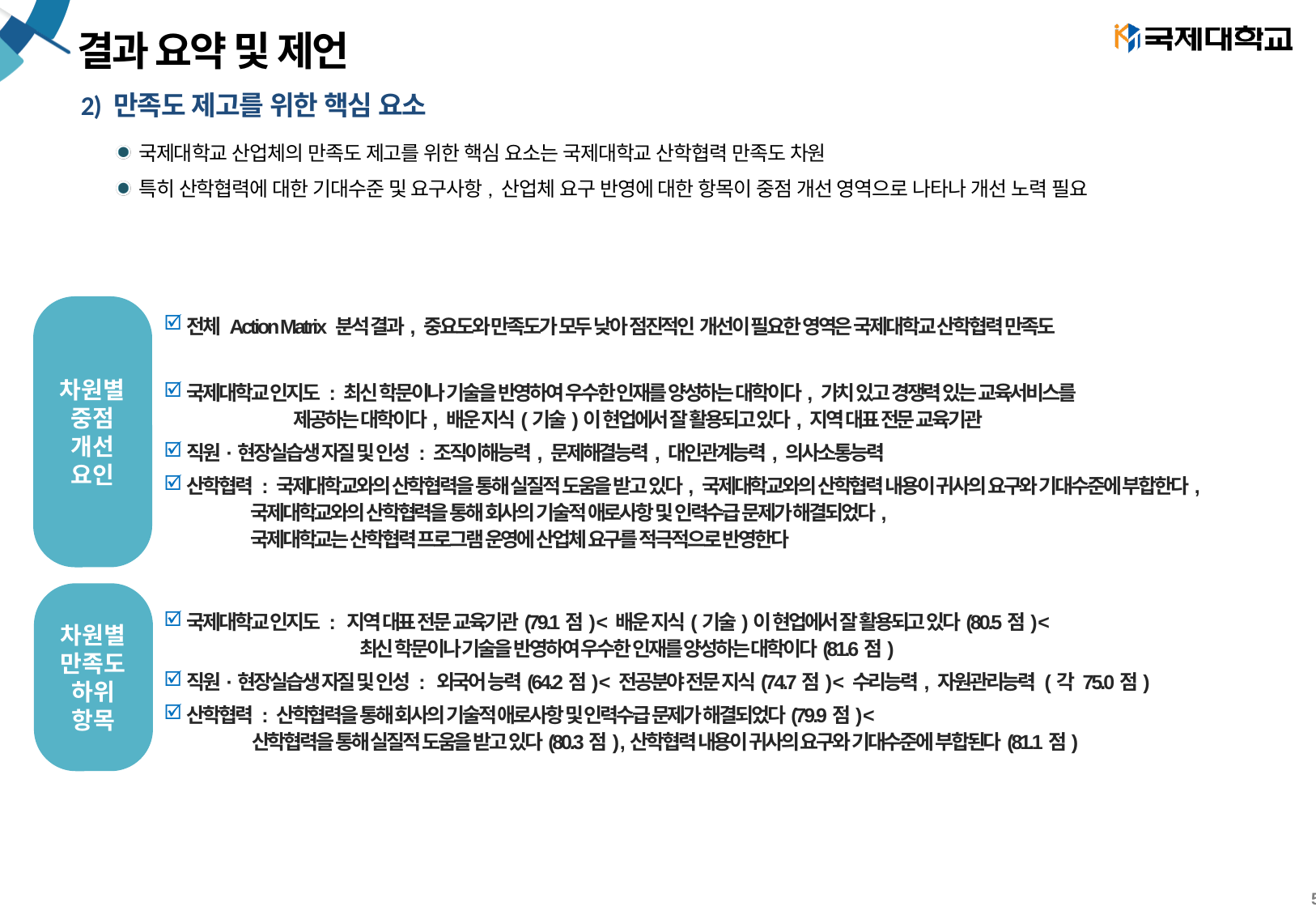

# 결과 요약 및 제언
2) 만족도 제고를 위한 핵심 요소
국제대학교 산업체의 만족도 제고를 위한 핵심 요소는 국제대학교 산학협력 만족도 차원
특히 산학협력에 대한 기대수준 및 요구사항, 산업체 요구 반영에 대한 항목이 중점 개선 영역으로 나타나 개선 노력 필요
차원별
중점
개선
요인
전체 Action Matrix 분석 결과, 중요도와 만족도가 모두 낮아 점진적인  개선이 필요한 영역은 국제대학교 산학협력 만족도

국제대학교 인지도 : 최신 학문이나 기술을 반영하여 우수한 인재를 양성하는 대학이다, 가치 있고 경쟁력 있는 교육서비스를
                                  제공하는 대학이다, 배운 지식(기술)이 현업에서 잘 활용되고 있다, 지역 대표 전문 교육기관
직원·현장실습생 자질 및 인성 : 조직이해능력, 문제해결능력, 대인관계능력, 의사소통능력
산학협력 : 국제대학교와의 산학협력을 통해 실질적 도움을 받고 있다, 국제대학교와의 산학협력 내용이 귀사의 요구와 기대수준에 부합한다,
                  국제대학교와의 산학협력을 통해 회사의 기술적 애로사항 및 인력수급 문제가 해결되었다,
                  국제대학교는 산학협력 프로그램 운영에 산업체 요구를 적극적으로 반영한다

국제대학교 인지도 :  지역 대표 전문 교육기관(79.1점) < 배운 지식(기술)이 현업에서 잘 활용되고 있다(80.5점) <
	              최신 학문이나 기술을 반영하여 우수한 인재를 양성하는 대학이다(81.6점)
직원·현장실습생 자질 및 인성 :  외국어 능력(64.2점) < 전공분야 전문 지식(74.7점) < 수리능력, 자원관리능력 (각 75.0점)
산학협력 : 산학협력을 통해 회사의 기술적 애로사항 및 인력수급 문제가 해결되었다(79.9점) <
                  산학협력을 통해 실질적 도움을 받고 있다(80.3점) ,산학협력 내용이 귀사의 요구와 기대수준에 부합된다(81.1점)
차원별
만족도
하위
항목